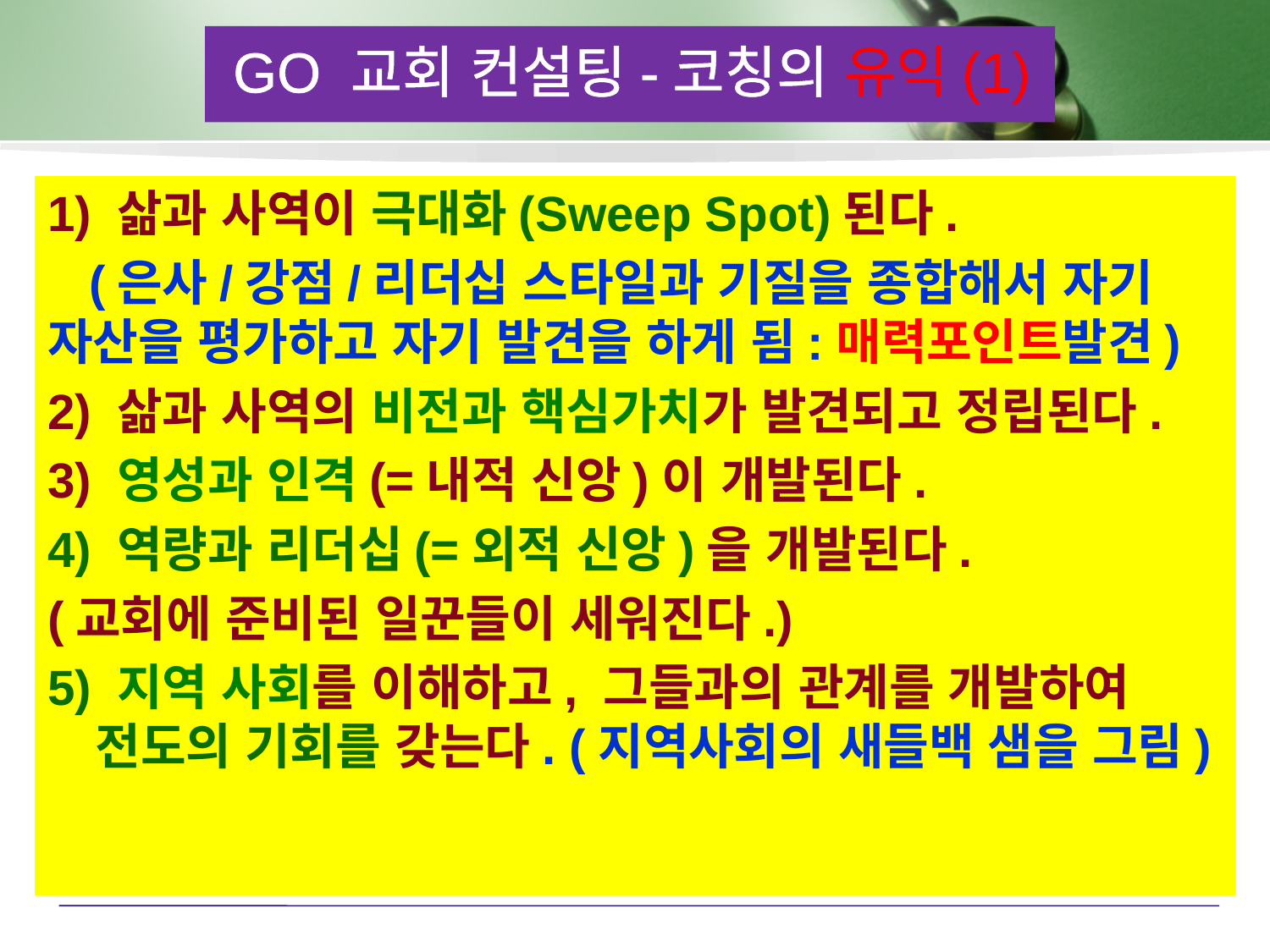

GO 교회 컨설팅-코칭의 유익(1)
1) 삶과 사역이 극대화(Sweep Spot)된다.
   (은사/강점/리더십 스타일과 기질을 종합해서 자기 자산을 평가하고 자기 발견을 하게 됨:매력포인트발견)
2) 삶과 사역의 비전과 핵심가치가 발견되고 정립된다.
3) 영성과 인격(=내적 신앙)이 개발된다.
4) 역량과 리더십(=외적 신앙)을 개발된다.
(교회에 준비된 일꾼들이 세워진다.)
5) 지역 사회를 이해하고, 그들과의 관계를 개발하여 전도의 기회를 갖는다. (지역사회의 새들백 샘을 그림)